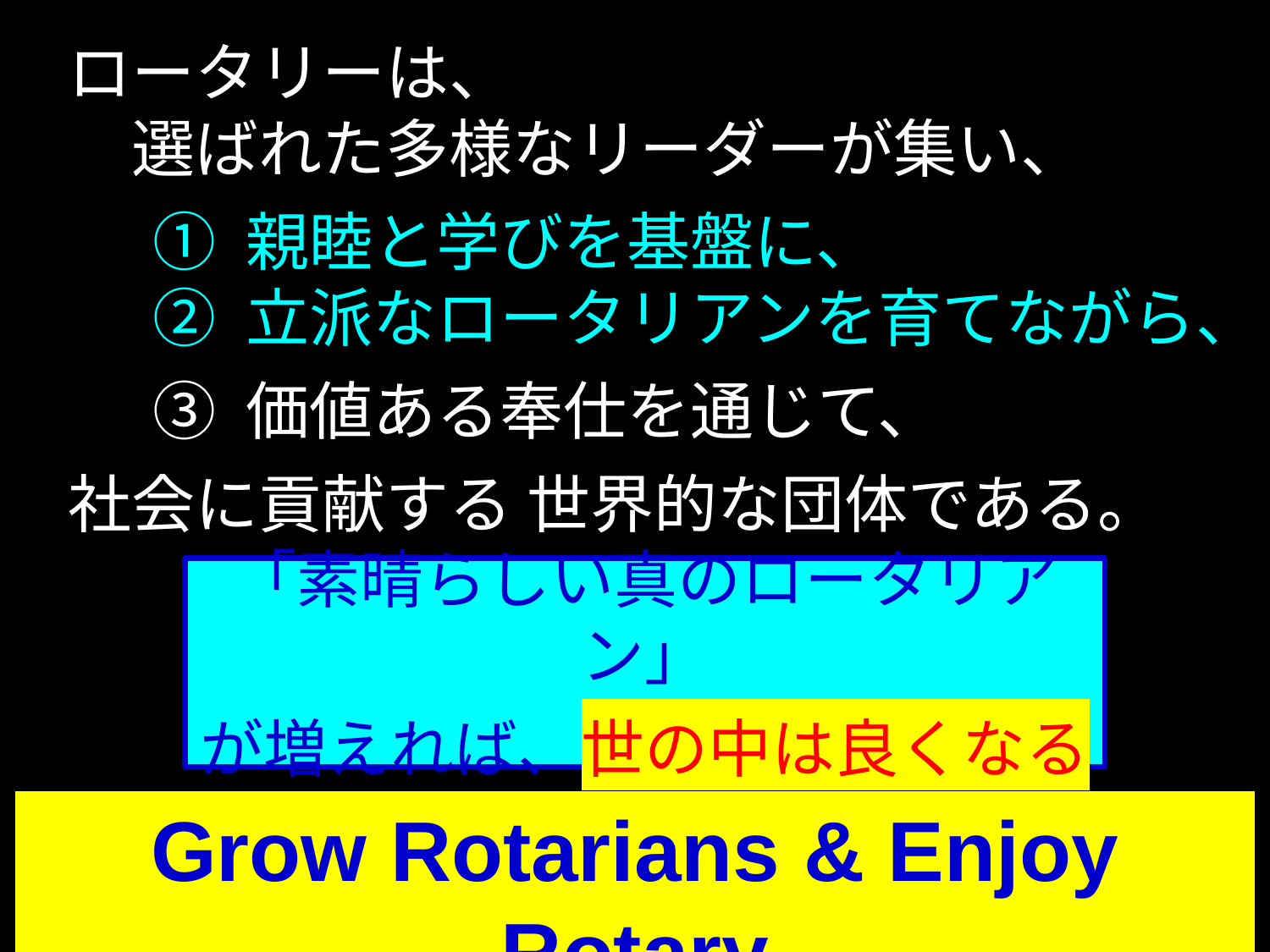

ロータリーは、
　選ばれた多様なリーダーが集い、

      ① 親睦と学びを基盤に、
      ② 立派なロータリアンを育てながら、
      ③ 価値ある奉仕を通じて、

社会に貢献する 世界的な団体である。
「素晴らしい真のロータリアン」

が増えれば、世の中は良くなる
Grow Rotarians & Enjoy Rotary